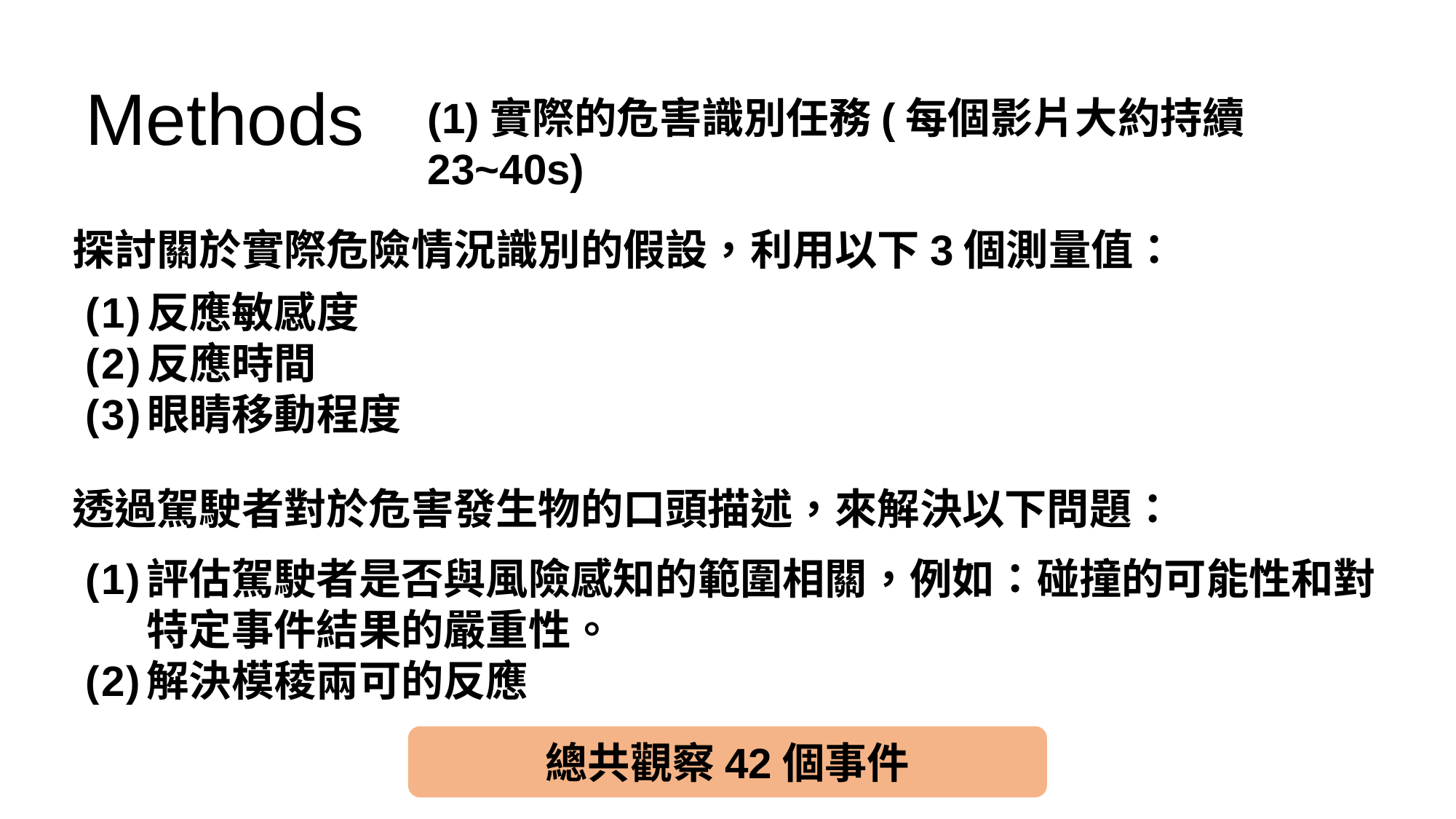

Methods
(1)實際的危害識別任務(每個影片大約持續23~40s)
探討關於實際危險情況識別的假設，利用以下3個測量值：
反應敏感度
反應時間
眼睛移動程度
透過駕駛者對於危害發生物的口頭描述，來解決以下問題：
評估駕駛者是否與風險感知的範圍相關，例如：碰撞的可能性和對特定事件結果的嚴重性。
解決模稜兩可的反應
總共觀察42個事件